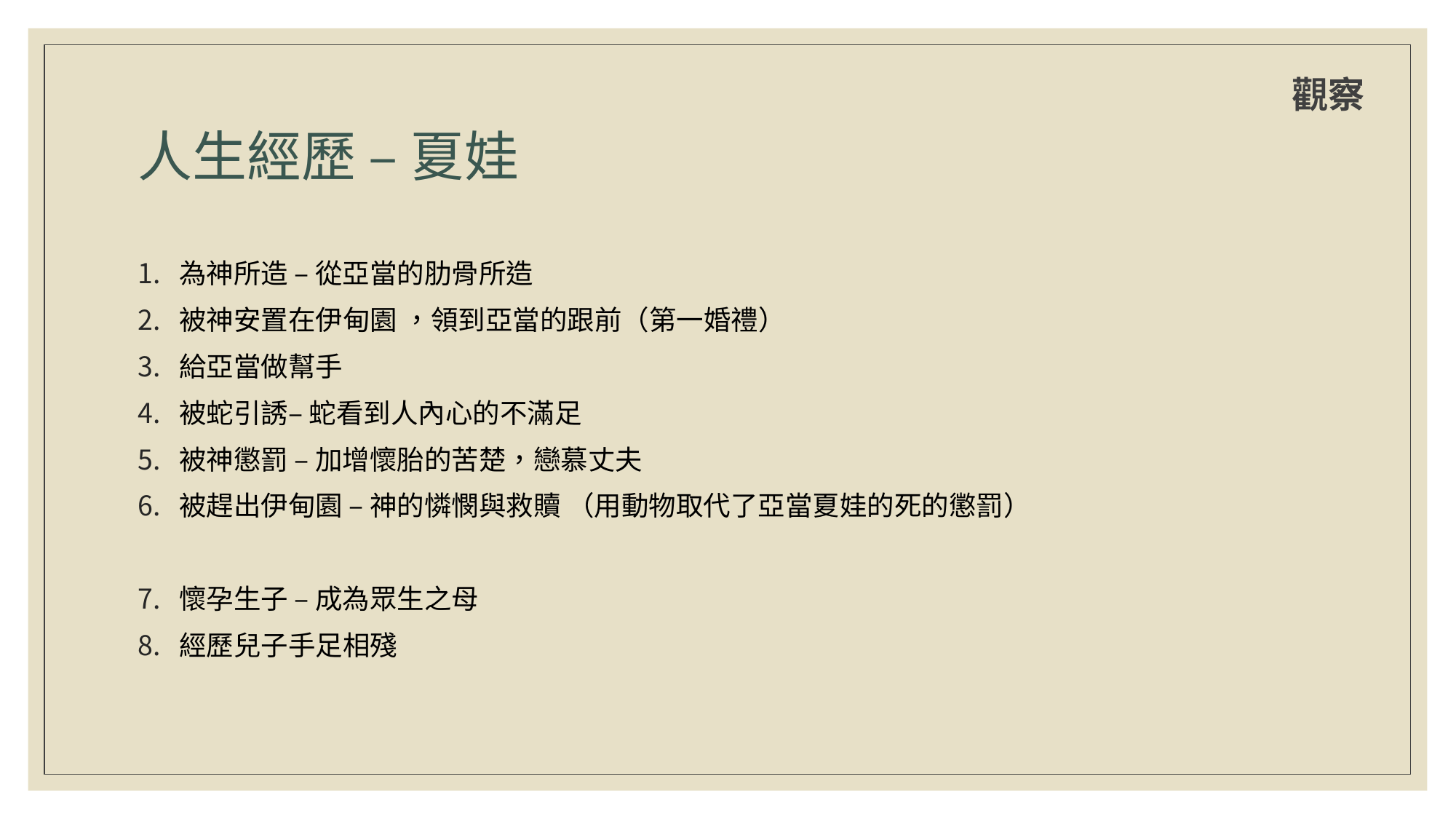

觀察
# 人生經歷 – 夏娃
為神所造 – 從亞當的肋骨所造
被神安置在伊甸園 ，領到亞當的跟前（第一婚禮）
給亞當做幫手
被蛇引誘– 蛇看到人內心的不滿足
被神懲罰 – 加增懷胎的苦楚，戀慕丈夫
被趕出伊甸園 – 神的憐憫與救贖 （用動物取代了亞當夏娃的死的懲罰）

懷孕生子 – 成為眾生之母
經歷兒子手足相殘